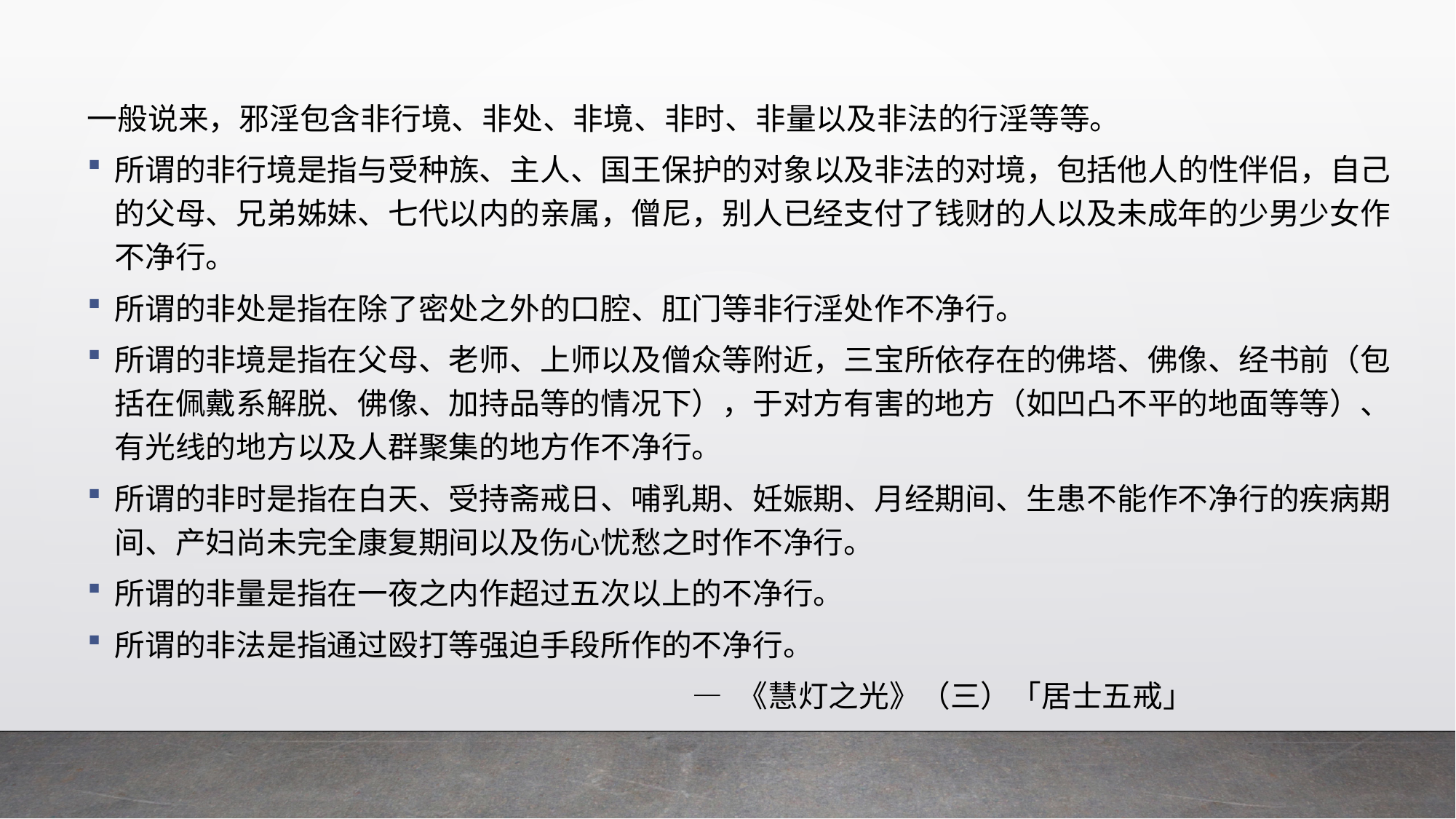

一般说来，邪淫包含非行境、非处、非境、非时、非量以及非法的行淫等等。
所谓的非行境是指与受种族、主人、国王保护的对象以及非法的对境，包括他人的性伴侣，自己的父母、兄弟姊妹、七代以内的亲属，僧尼，别人已经支付了钱财的人以及未成年的少男少女作不净行。
所谓的非处是指在除了密处之外的口腔、肛门等非行淫处作不净行。
所谓的非境是指在父母、老师、上师以及僧众等附近，三宝所依存在的佛塔、佛像、经书前（包括在佩戴系解脱、佛像、加持品等的情况下），于对方有害的地方（如凹凸不平的地面等等）、有光线的地方以及人群聚集的地方作不净行。
所谓的非时是指在白天、受持斋戒日、哺乳期、妊娠期、月经期间、生患不能作不净行的疾病期间、产妇尚未完全康复期间以及伤心忧愁之时作不净行。
所谓的非量是指在一夜之内作超过五次以上的不净行。
所谓的非法是指通过殴打等强迫手段所作的不净行。
                                                                                          — 《慧灯之光》（三）「居士五戒」